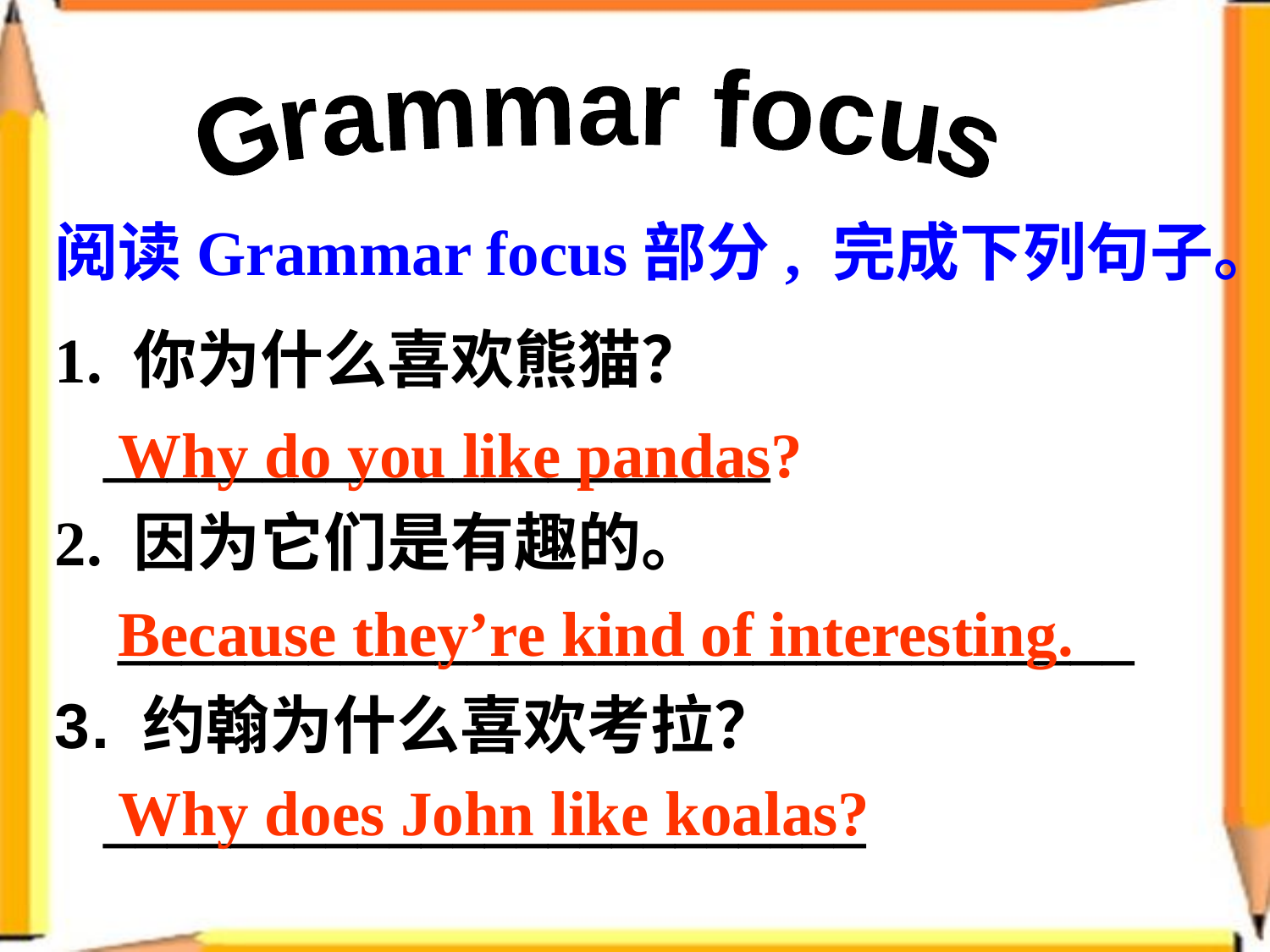

Grammar focus
阅读Grammar focus部分, 完成下列句子。
1. 你为什么喜欢熊猫？      	_____________________
2. 因为它们是有趣的。
    ________________________________
 约翰为什么喜欢考拉？      	________________________
Why do you like pandas?
Because they’re kind of interesting.
Why does John like koalas?